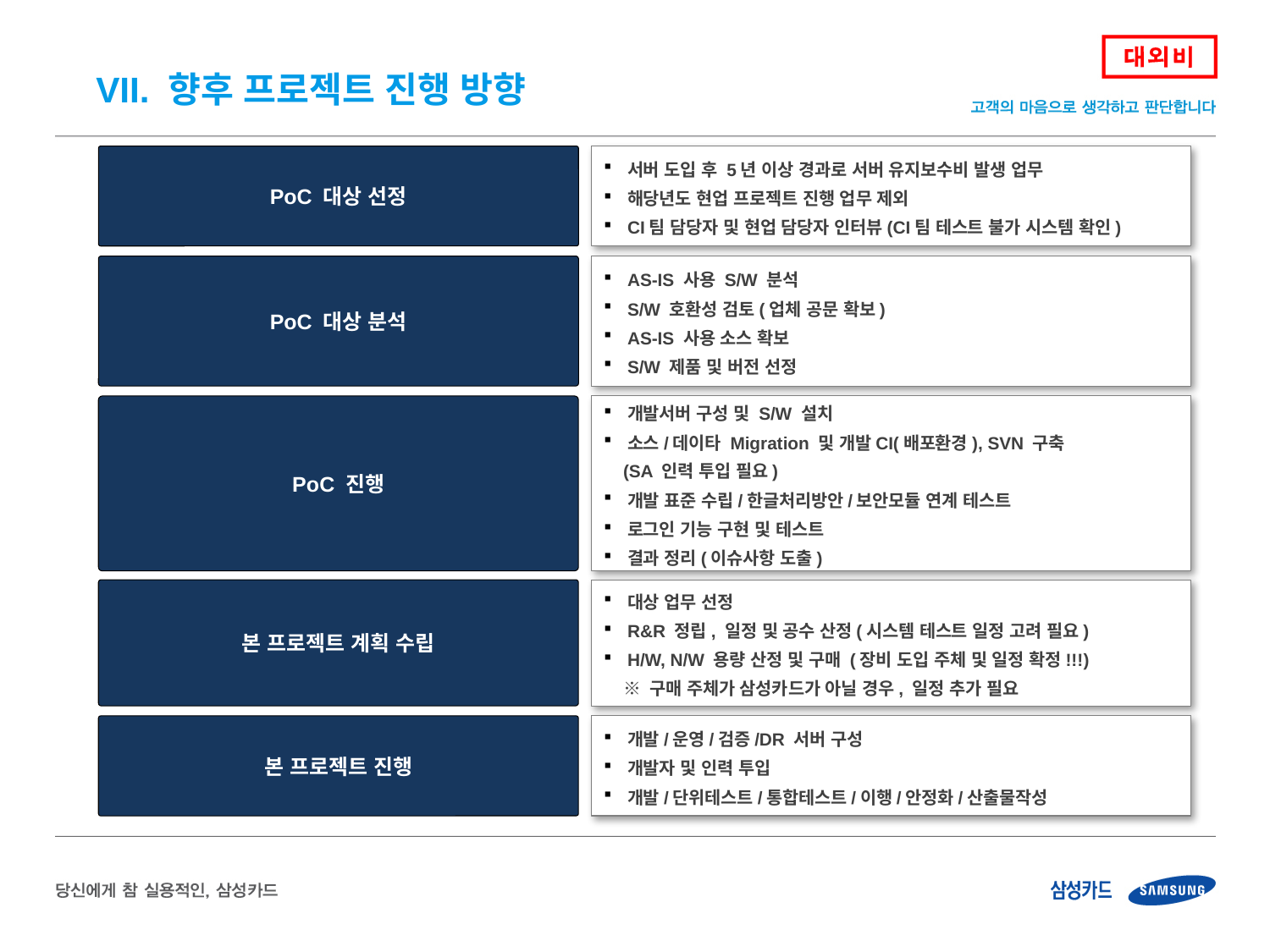

VII. 향후 프로젝트 진행 방향
PoC 대상 선정
서버 도입 후 5년 이상 경과로 서버 유지보수비 발생 업무
해당년도 현업 프로젝트 진행 업무 제외
CI팀 담당자 및 현업 담당자 인터뷰(CI팀 테스트 불가 시스템 확인)
PoC 대상 분석
AS-IS 사용 S/W 분석
S/W 호환성 검토(업체 공문 확보)
AS-IS 사용 소스 확보
S/W 제품 및 버전 선정
PoC 진행
개발서버 구성 및 S/W 설치
소스/데이타 Migration 및 개발CI(배포환경), SVN 구축
    (SA 인력 투입 필요)
개발 표준 수립/한글처리방안/보안모듈 연계 테스트
로그인 기능 구현 및 테스트
결과 정리(이슈사항 도출)
본 프로젝트 계획 수립
대상 업무 선정
R&R 정립, 일정 및 공수 산정(시스템 테스트 일정 고려 필요)
H/W, N/W 용량 산정 및 구매 (장비 도입 주체 및 일정 확정!!!)
    ※ 구매 주체가 삼성카드가 아닐 경우, 일정 추가 필요
개발/운영/검증/DR 서버 구성
개발자 및 인력 투입
개발/단위테스트/통합테스트/이행/안정화/산출물작성
본 프로젝트 진행